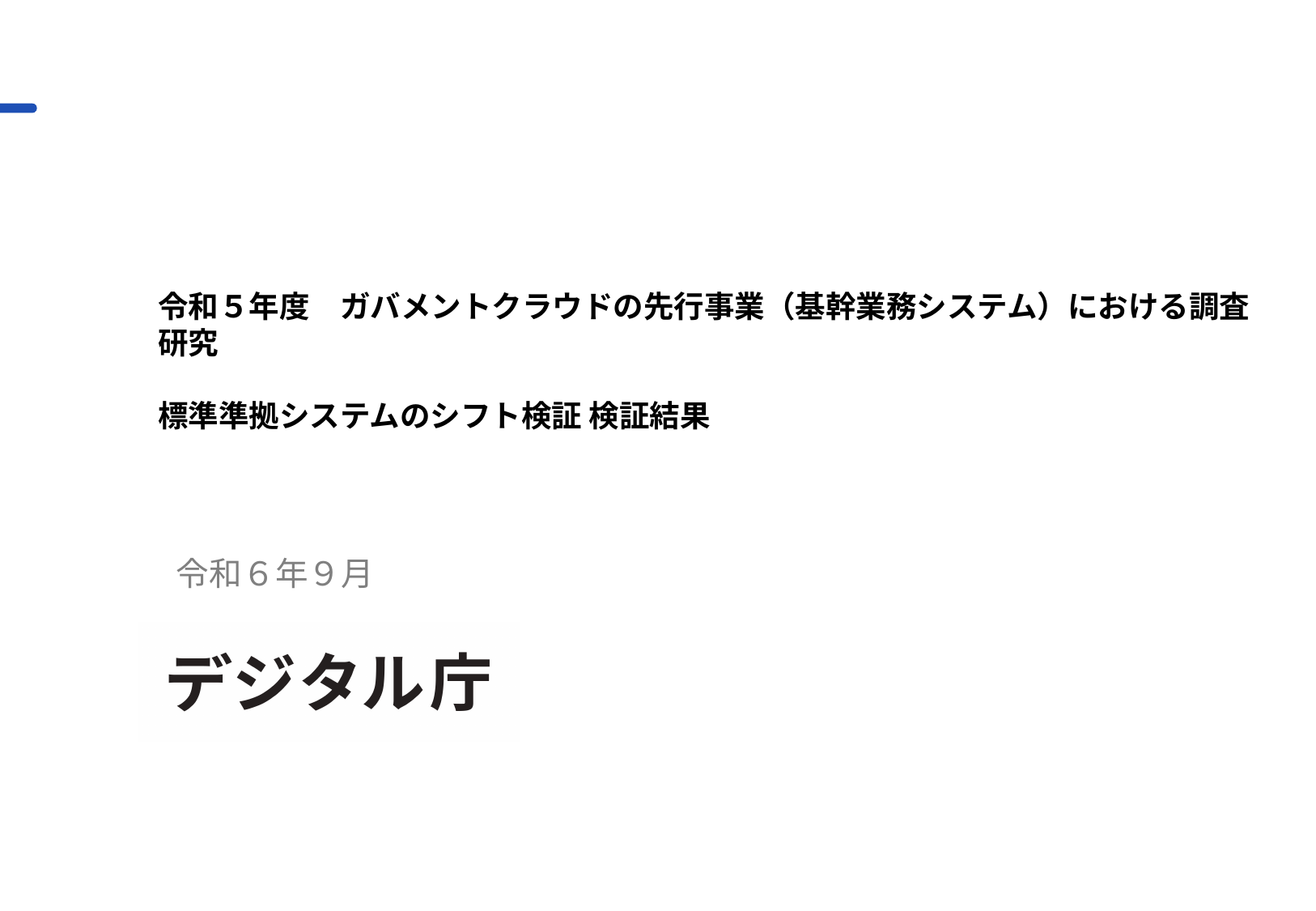

# 令和５年度　ガバメントクラウドの先行事業（基幹業務システム）における調査研究 標準準拠システムのシフト検証 検証結果
令和６年９月